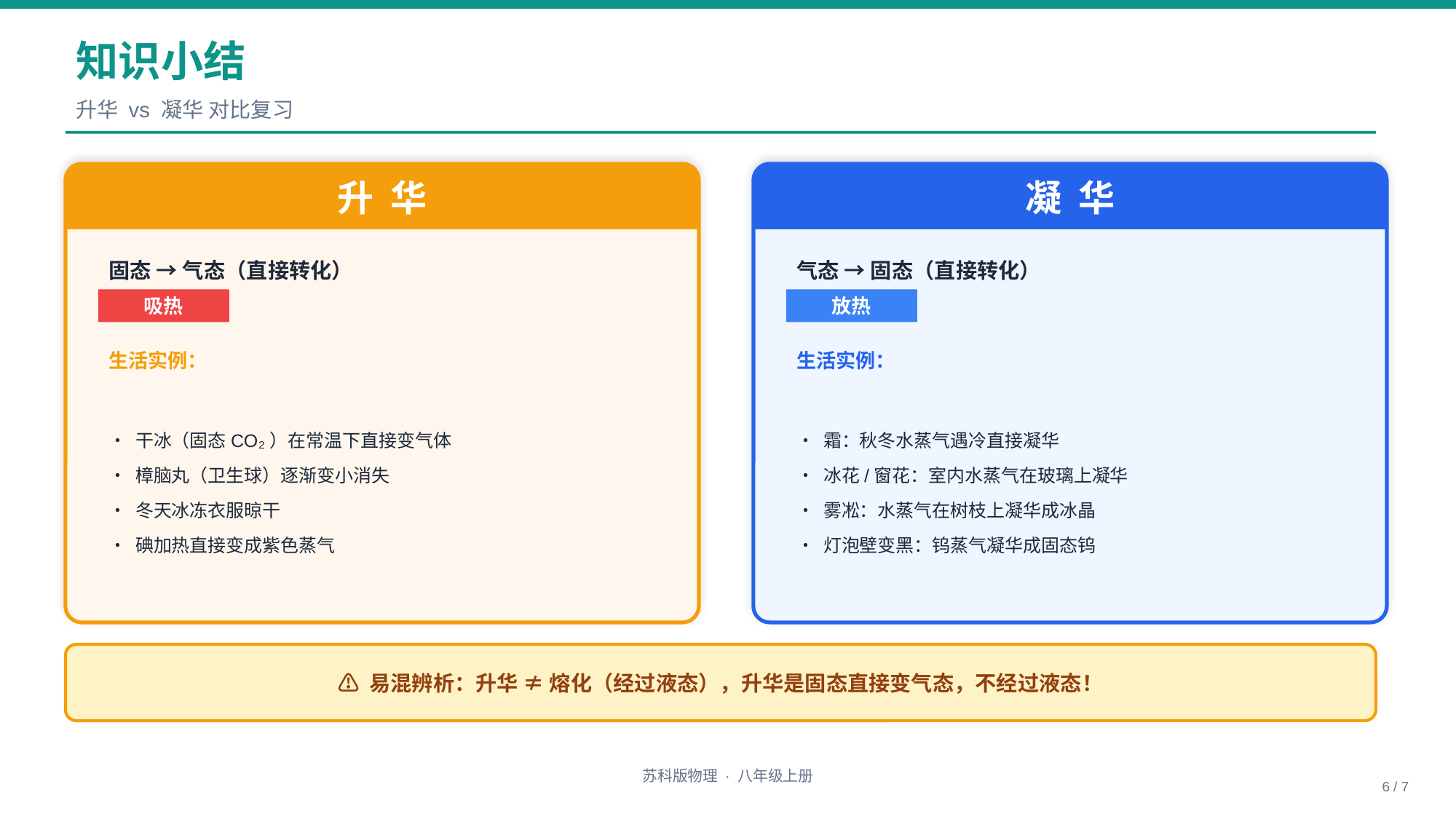

知识小结
升华 vs 凝华 对比复习

升  华

凝  华

固态 → 气态（直接转化）
气态 → 固态（直接转化）
吸热
放热
生活实例：
生活实例：
• 干冰（固态CO₂）在常温下直接变气体
• 樟脑丸（卫生球）逐渐变小消失
• 冬天冰冻衣服晾干
• 碘加热直接变成紫色蒸气
• 霜：秋冬水蒸气遇冷直接凝华
• 冰花/窗花：室内水蒸气在玻璃上凝华
• 雾凇：水蒸气在树枝上凝华成冰晶
• 灯泡壁变黑：钨蒸气凝华成固态钨

⚠ 易混辨析：升华 ≠ 熔化（经过液态），升华是固态直接变气态，不经过液态！
苏科版物理 · 八年级上册
6 / 7